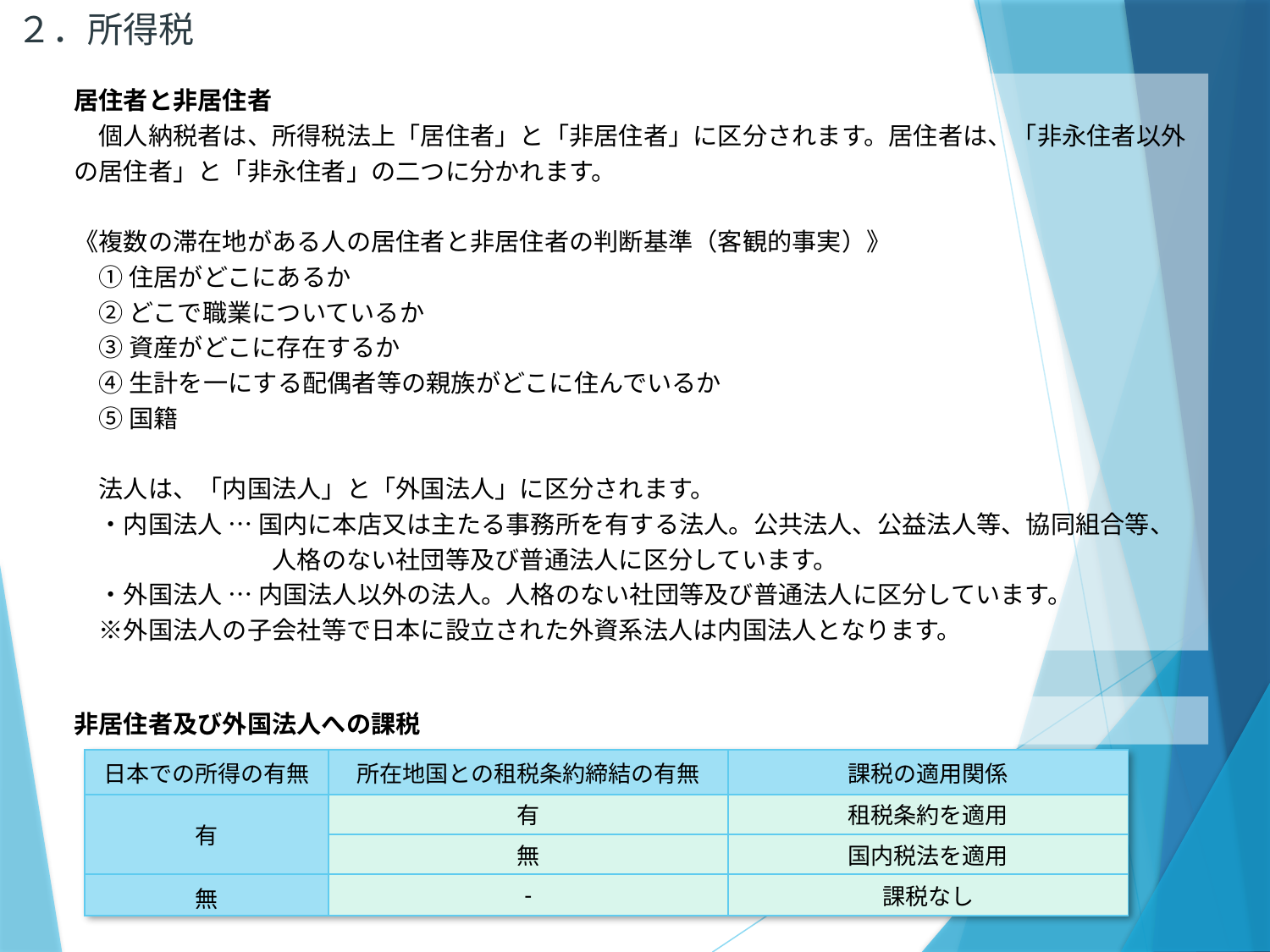

２．所得税
居住者と非居住者
　個人納税者は、所得税法上「居住者」と「非居住者」に区分されます。居住者は、「非永住者以外の居住者」と「非永住者」の二つに分かれます。

《複数の滞在地がある人の居住者と非居住者の判断基準（客観的事実）》
　① 住居がどこにあるか
　② どこで職業についているか
　③ 資産がどこに存在するか
　④ 生計を一にする配偶者等の親族がどこに住んでいるか
　⑤ 国籍

　法人は、「内国法人」と「外国法人」に区分されます。
　・内国法人 … 国内に本店又は主たる事務所を有する法人。公共法人、公益法人等、協同組合等、
　　　　　　　　人格のない社団等及び普通法人に区分しています。
　・外国法人 … 内国法人以外の法人。人格のない社団等及び普通法人に区分しています。
　※外国法人の子会社等で日本に設立された外資系法人は内国法人となります。
非居住者及び外国法人への課税
| 日本での所得の有無 | 所在地国との租税条約締結の有無 | 課税の適用関係 |
| --- | --- | --- |
| 有 | 有 | 租税条約を適用 |
|  | 無 | 国内税法を適用 |
| 無 | - | 課税なし |